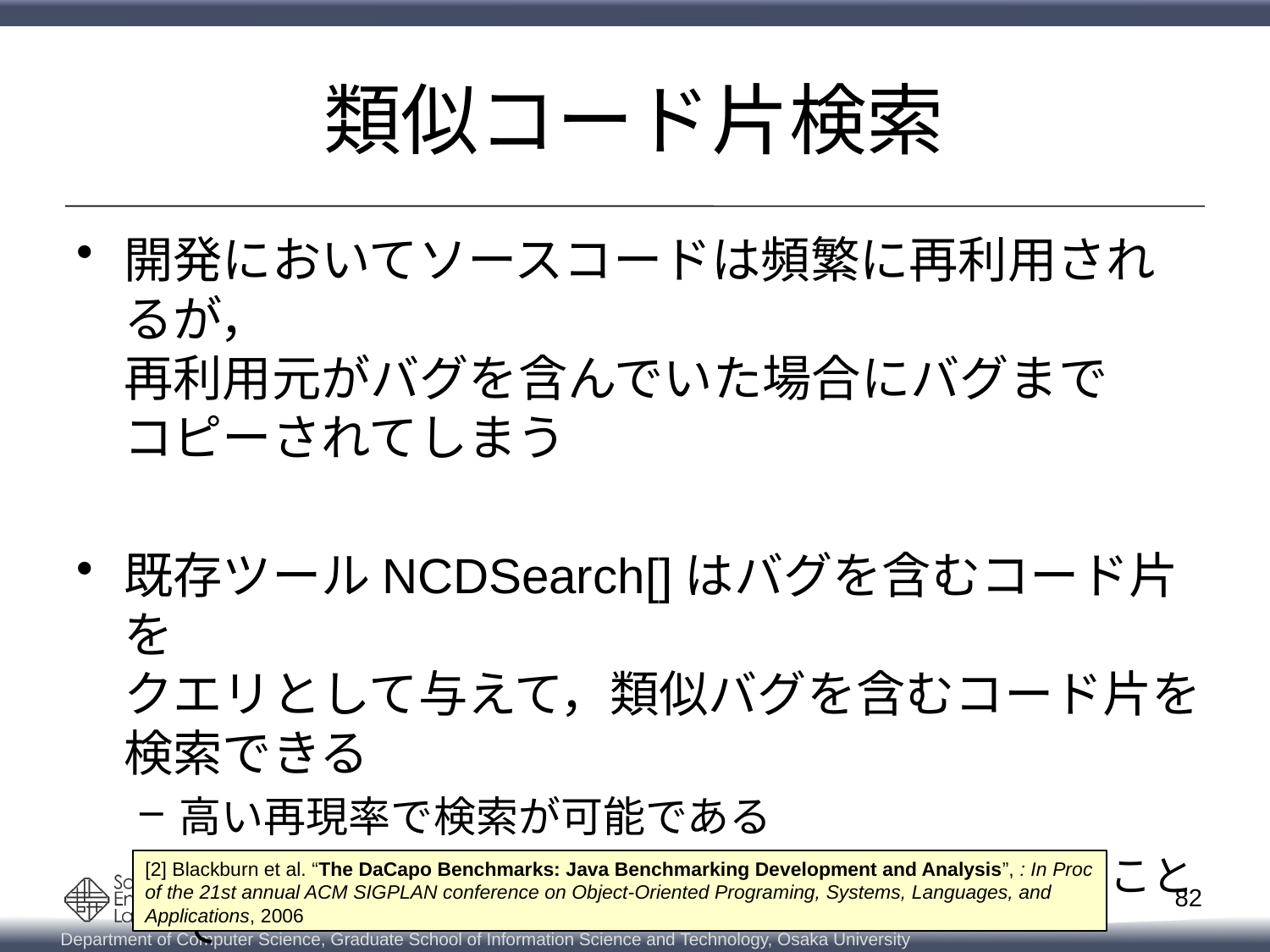

# 類似コード片検索
開発においてソースコードは頻繁に再利用されるが，
再利用元がバグを含んでいた場合にバグまで
コピーされてしまう

既存ツールNCDSearch[]はバグを含むコード片を
クエリとして与えて，類似バグを含むコード片を
検索できる
高い再現率で検索が可能である
クエリ間の類似度として正規圧縮距離を使用することで
高速な検索を可能としている

[2] Blackburn et al. “The DaCapo Benchmarks: Java Benchmarking Development and Analysis”, : In Proc of the 21st annual ACM SIGPLAN conference on Object-Oriented Programing, Systems, Languages, and Applications, 2006
82